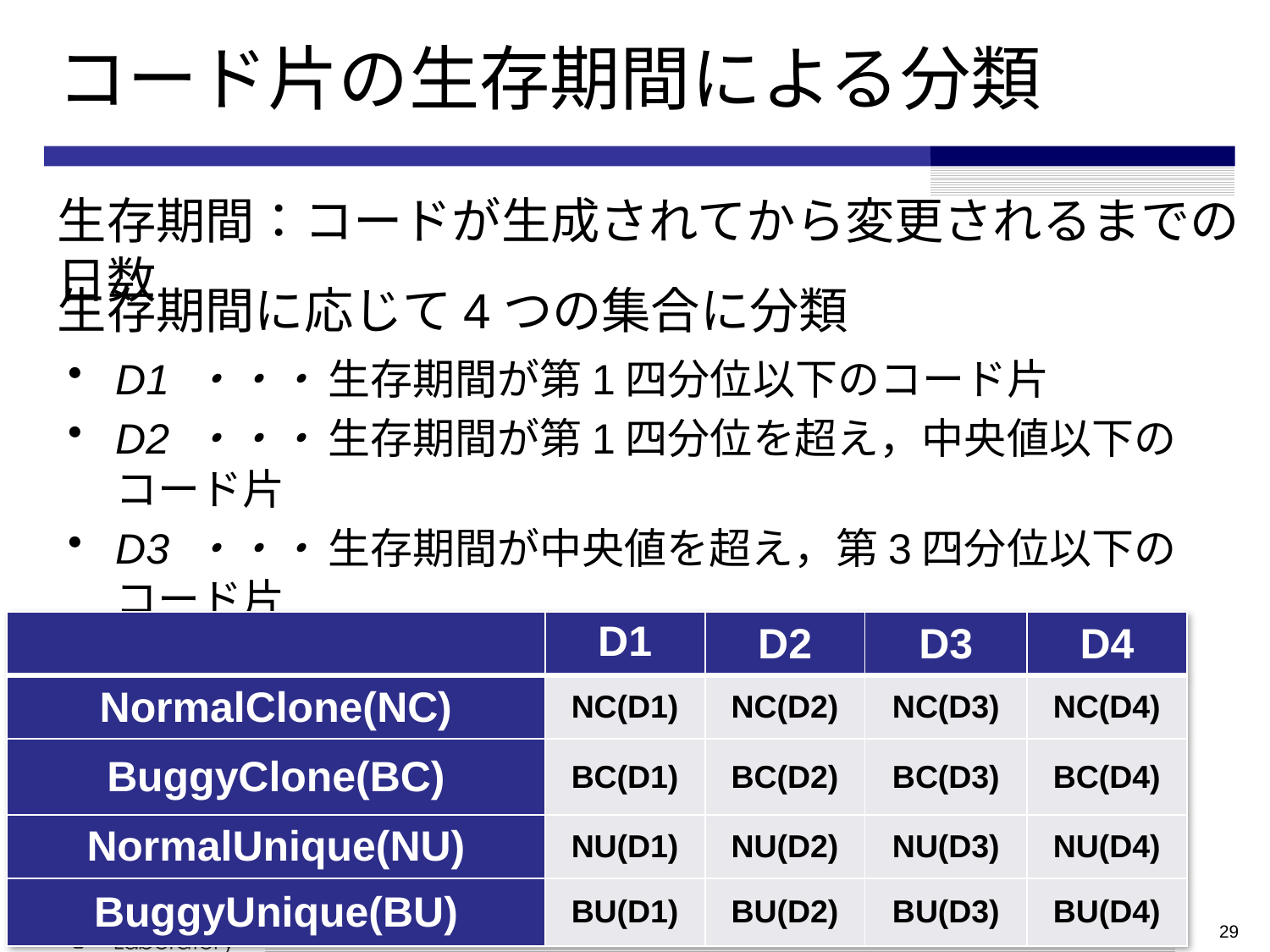

# コード片の生存期間による分類
生存期間：コードが生成されてから変更されるまでの日数
生存期間に応じて4つの集合に分類
D1 ・・・ 生存期間が第1四分位以下のコード片
D2 ・・・ 生存期間が第1四分位を超え，中央値以下のコード片
D3 ・・・ 生存期間が中央値を超え，第3四分位以下のコード片
D4 ・・・ 生存期間が第3四分位を超えるコード片
|  | D1 | D2 | D3 | D4 |
| --- | --- | --- | --- | --- |
| NormalClone(NC) | NC(D1) | NC(D2) | NC(D3) | NC(D4) |
| BuggyClone(BC) | BC(D1) | BC(D2) | BC(D3) | BC(D4) |
| NormalUnique(NU) | NU(D1) | NU(D2) | NU(D3) | NU(D4) |
| BuggyUnique(BU) | BU(D1) | BU(D2) | BU(D3) | BU(D4) |
29